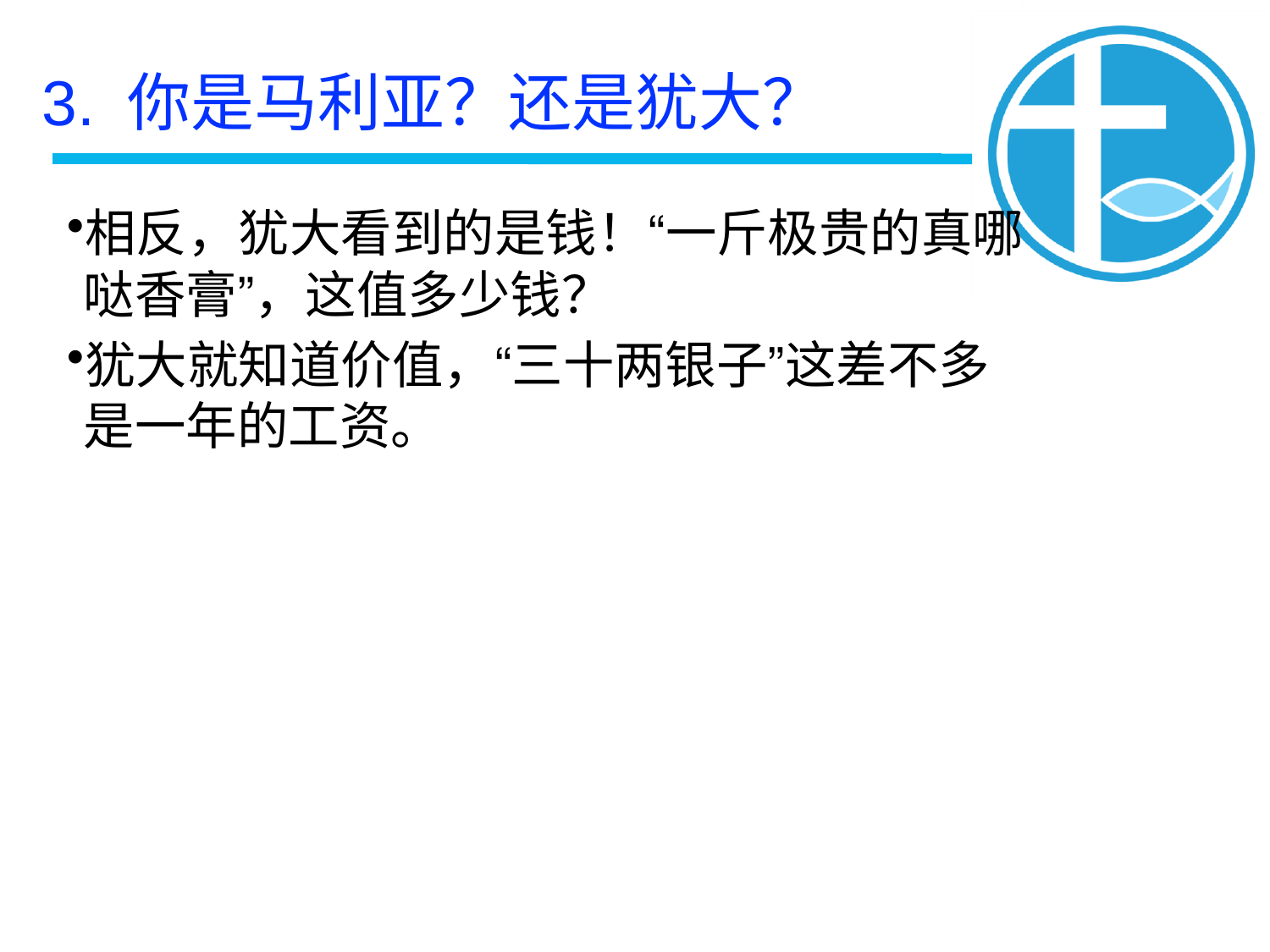

3. 你是马利亚？还是犹大？
相反，犹大看到的是钱！“一斤极贵的真哪哒香膏”，这值多少钱？
犹大就知道价值，“三十两银子”这差不多是一年的工资。